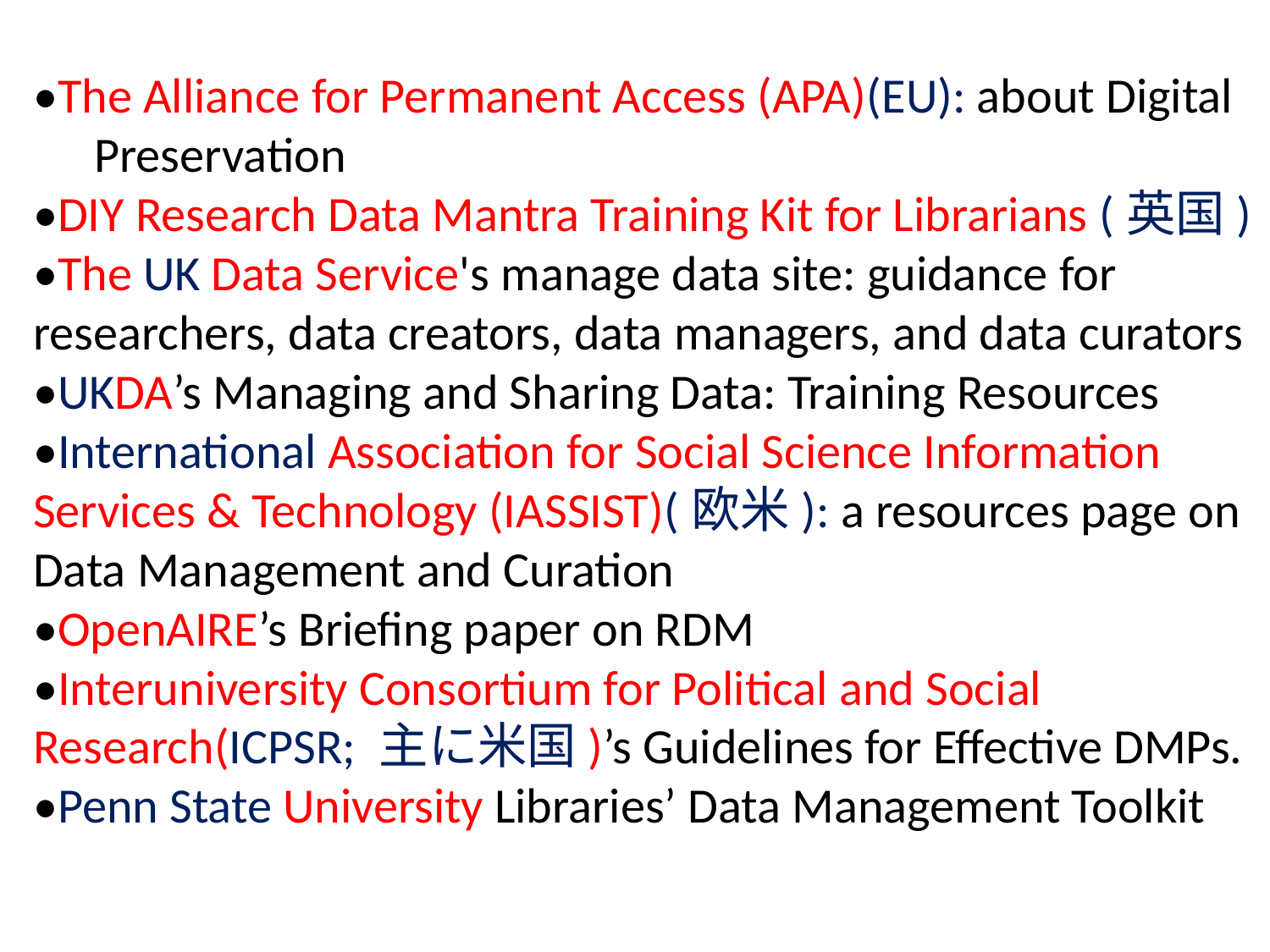

•The Alliance for Permanent Access (APA)(EU): about Digital
　Preservation
•DIY Research Data Mantra Training Kit for Librarians (英国)
•The UK Data Service's manage data site: guidance for researchers, data creators, data managers, and data curators
•UKDA’s Managing and Sharing Data: Training Resources
•International Association for Social Science Information Services & Technology (IASSIST)(欧米): a resources page on Data Management and Curation
•OpenAIRE’s Briefing paper on RDM
•Interuniversity Consortium for Political and Social Research(ICPSR; 主に米国)’s Guidelines for Effective DMPs.
•Penn State University Libraries’ Data Management Toolkit